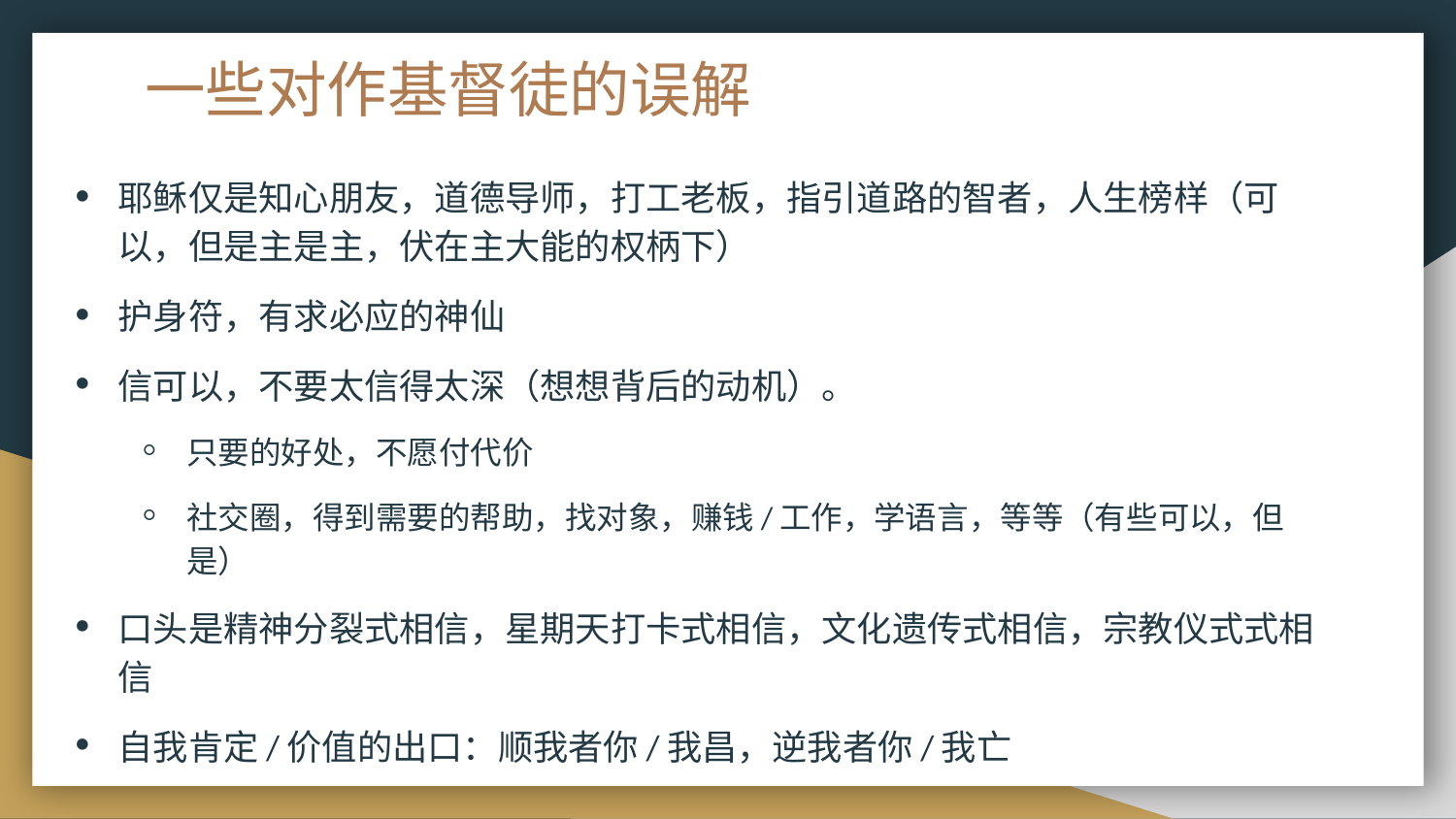

# 一些对作基督徒的误解
耶稣仅是知心朋友，道德导师，打工老板，指引道路的智者，人生榜样（可以，但是主是主，伏在主大能的权柄下）
护身符，有求必应的神仙
信可以，不要太信得太深（想想背后的动机）。
只要的好处，不愿付代价
社交圈，得到需要的帮助，找对象，赚钱/工作，学语言，等等（有些可以，但是）
口头是精神分裂式相信，星期天打卡式相信，文化遗传式相信，宗教仪式式相信
自我肯定/价值的出口：顺我者你/我昌，逆我者你/我亡